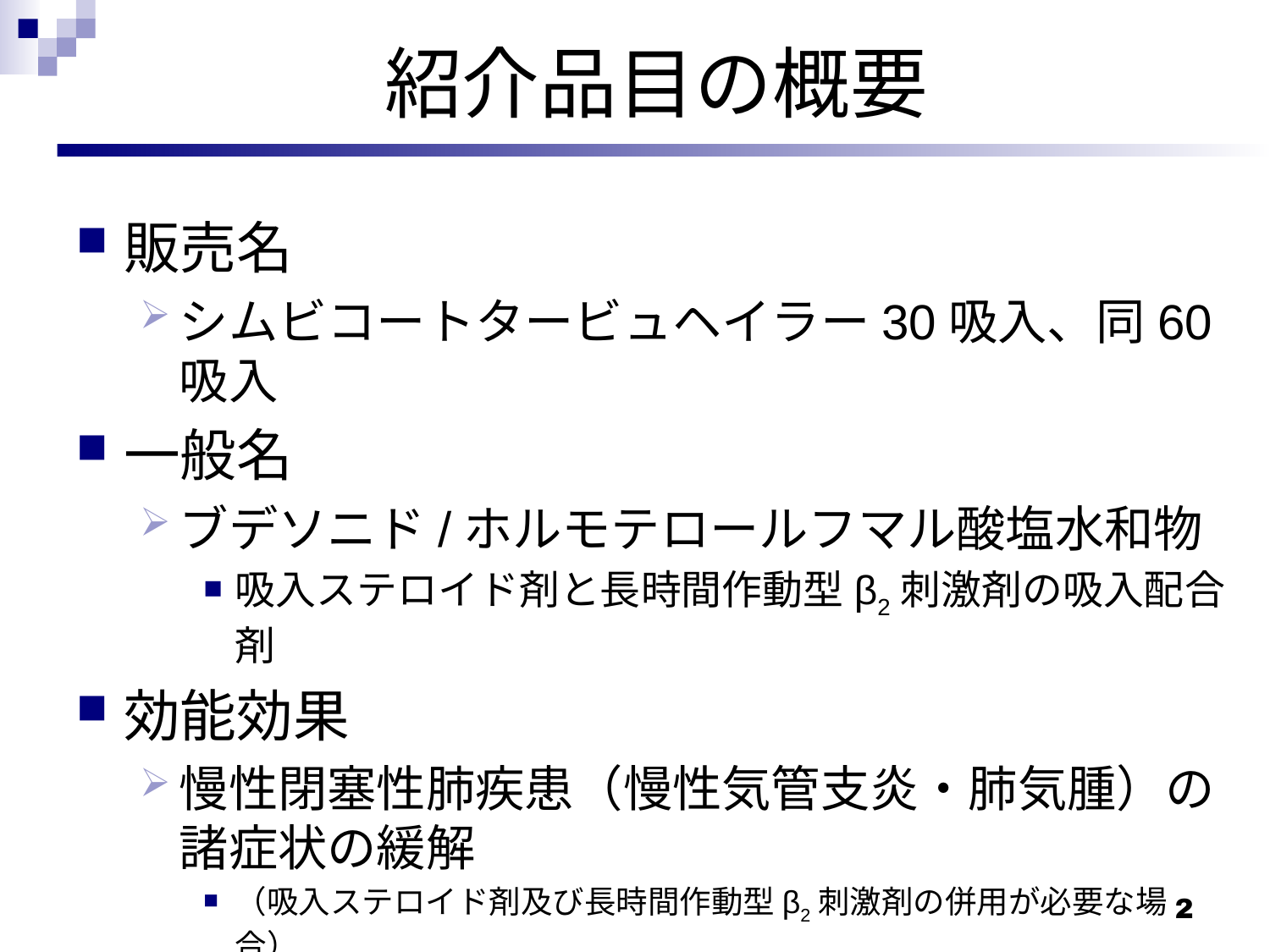

# 紹介品目の概要
販売名
シムビコートタービュヘイラー30吸入、同60吸入
一般名
ブデソニド/ホルモテロールフマル酸塩水和物
吸入ステロイド剤と長時間作動型β2刺激剤の吸入配合剤
効能効果
慢性閉塞性肺疾患（慢性気管支炎・肺気腫）の
諸症状の緩解
（吸入ステロイド剤及び長時間作動型β2刺激剤の併用が必要な場合）
2012年8月承認
2